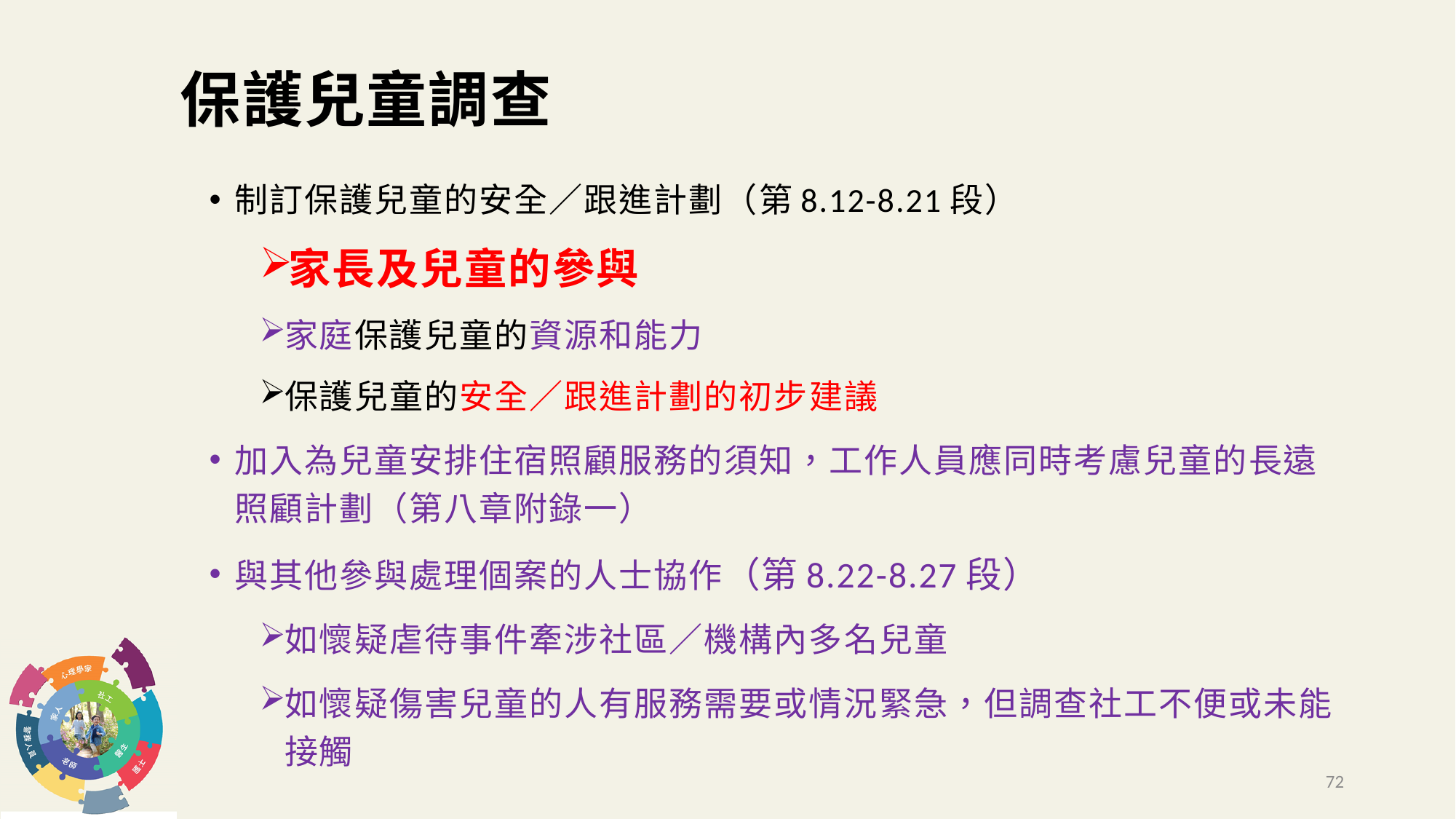

# 保護兒童調查
制訂保護兒童的安全／跟進計劃（第8.12-8.21段）
家長及兒童的參與
家庭保護兒童的資源和能力
保護兒童的安全／跟進計劃的初步建議
加入為兒童安排住宿照顧服務的須知，工作人員應同時考慮兒童的長遠照顧計劃（第八章附錄一）
與其他參與處理個案的人士協作（第8.22-8.27段）
如懷疑虐待事件牽涉社區／機構內多名兒童
如懷疑傷害兒童的人有服務需要或情況緊急，但調查社工不便或未能接觸

72